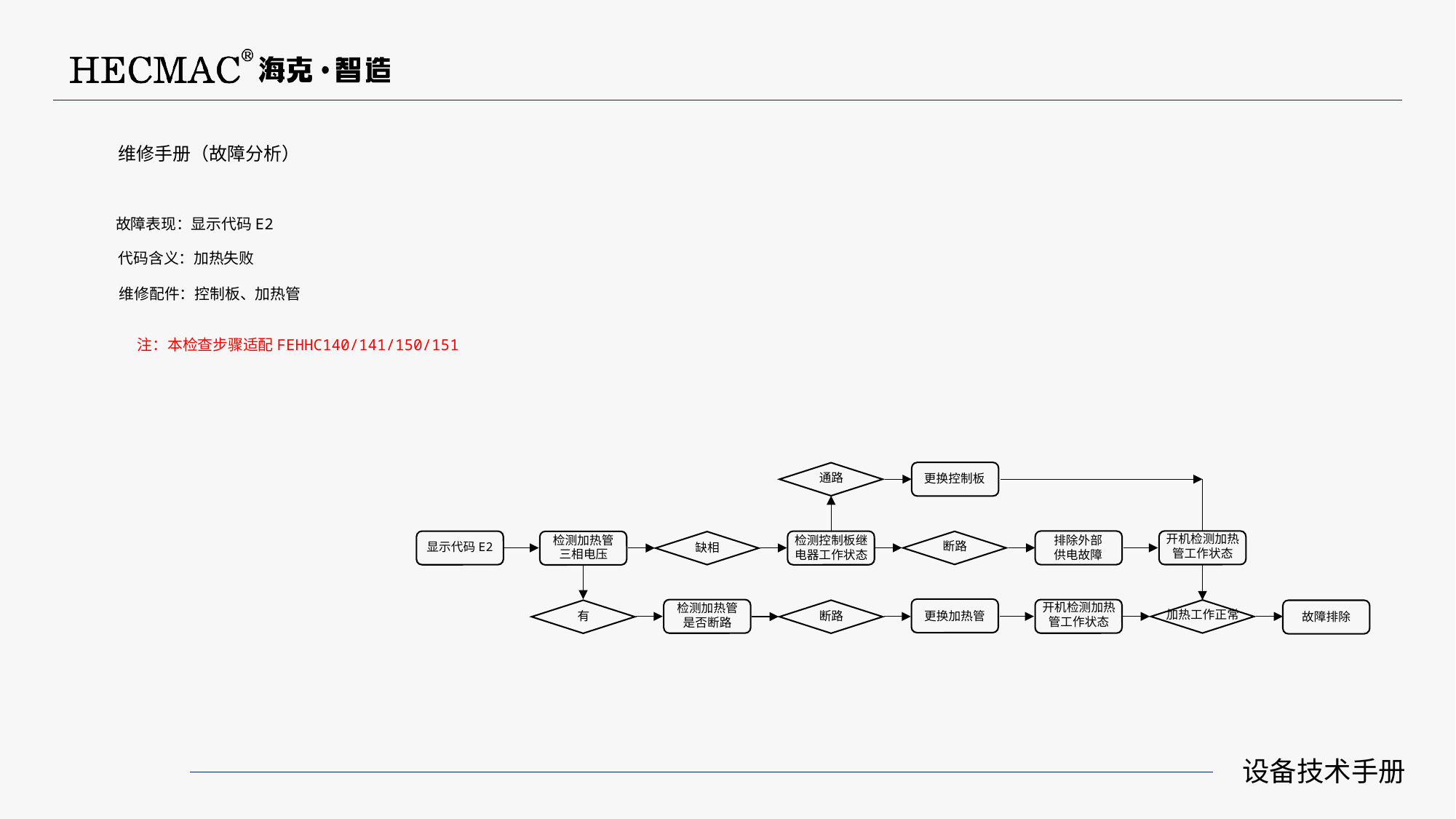

维修手册（故障分析）
故障表现：显示代码E2
代码含义：加热失败
维修配件：控制板、加热管
      注：本检查步骤适配FEHHC140/141/150/151

通路
更换控制板
开机检测加热
管工作状态
检测加热管
三相电压
检测控制板继
电器工作状态
排除外部
供电故障

断路
显示代码E2
缺相
开机检测加热
管工作状态
检测加热管
是否断路

加热工作正常
更换加热管
断路
有
故障排除